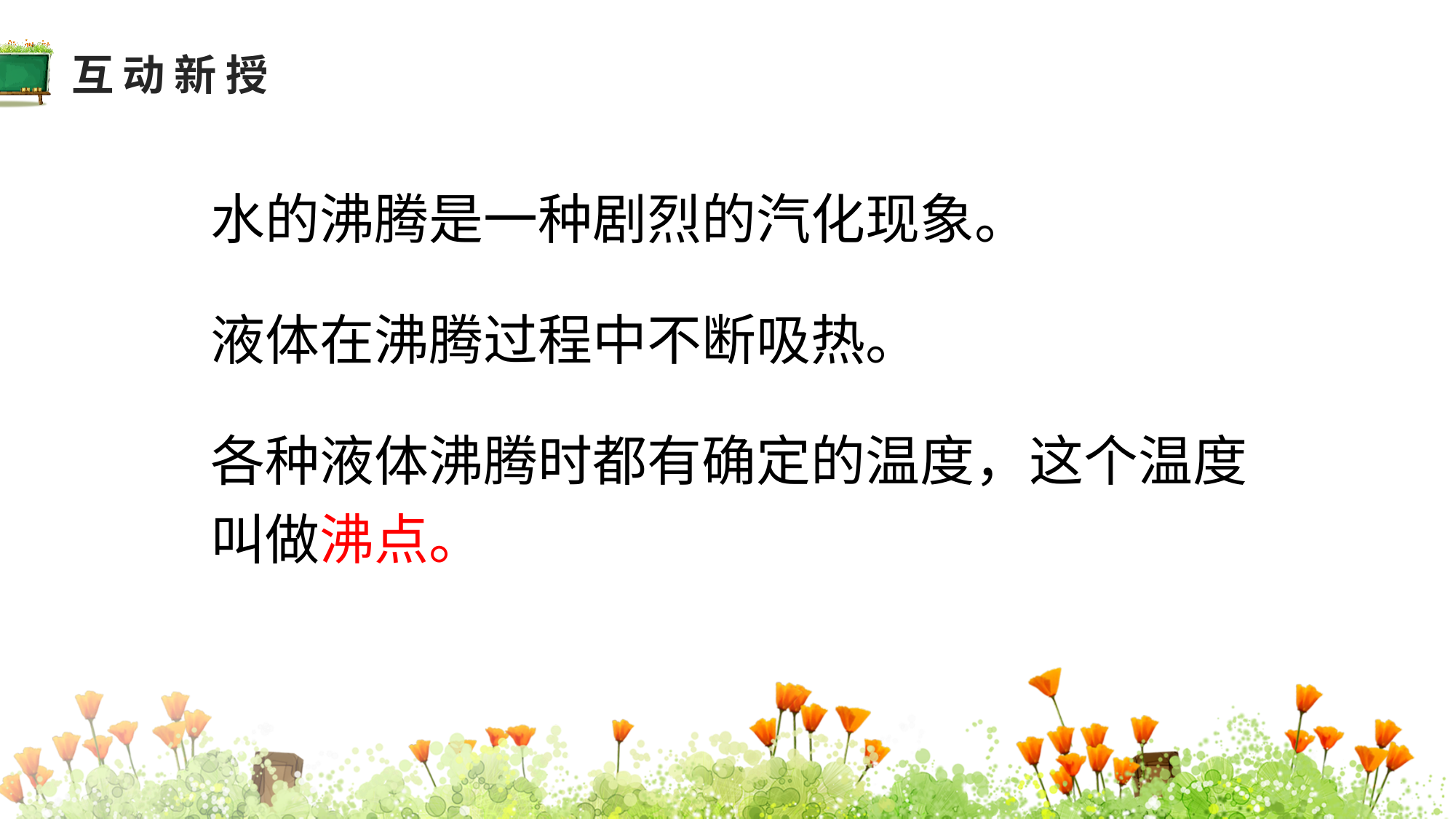

互动新授
水的沸腾是一种剧烈的汽化现象。
液体在沸腾过程中不断吸热。
各种液体沸腾时都有确定的温度，这个温度叫做沸点。